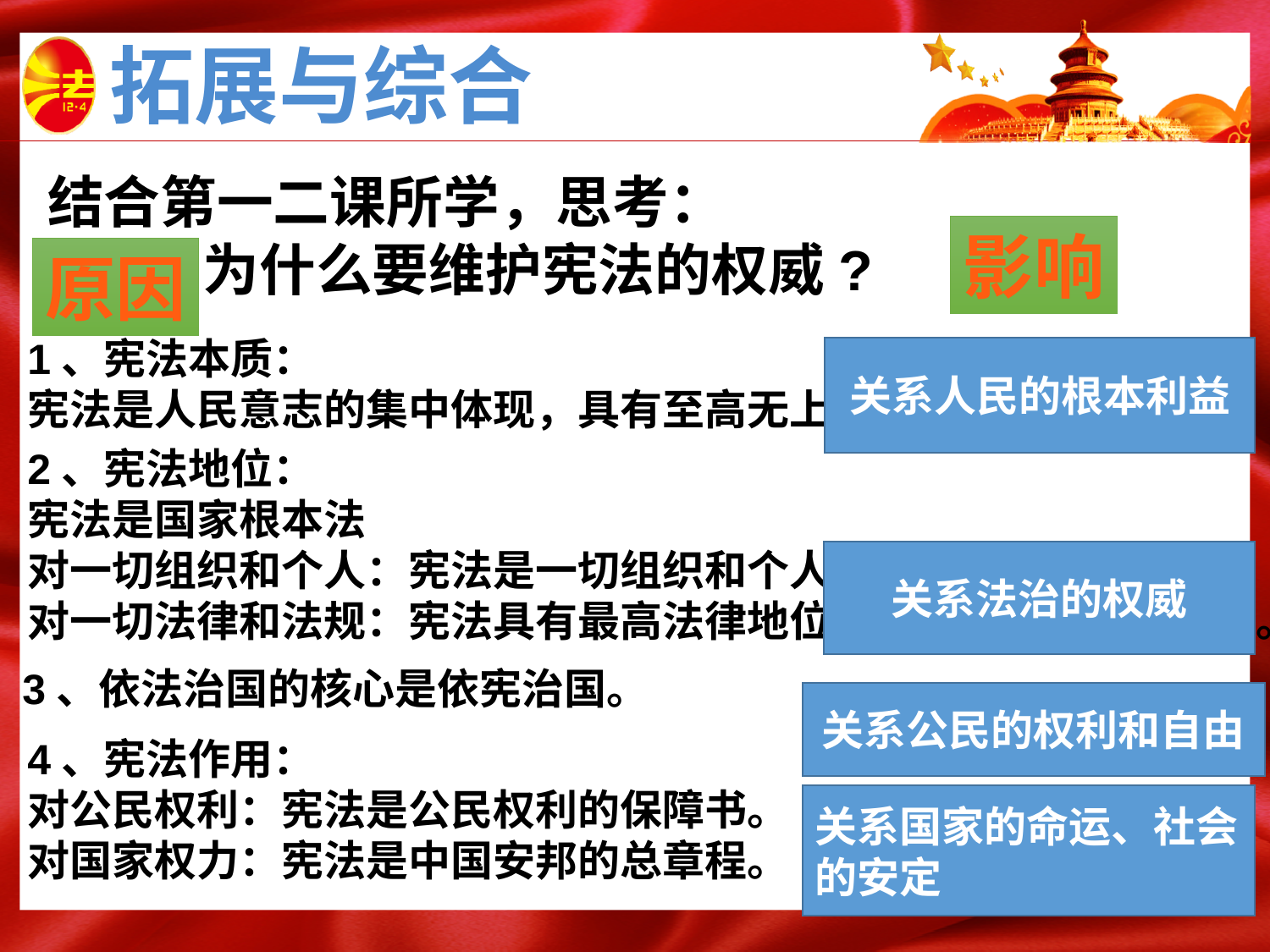

拓展与综合
结合第一二课所学，思考：
           为什么要维护宪法的权威?
影响
原因
1、宪法本质：
宪法是人民意志的集中体现，具有至高无上的权威。
关系人民的根本利益
2、宪法地位：
宪法是国家根本法
对一切组织和个人：宪法是一切组织和个人根本活动准则
对一切法律和法规：宪法具有最高法律地位、法律权威和法律效力。
关系法治的权威
3、依法治国的核心是依宪治国。
关系公民的权利和自由
4、宪法作用：
对公民权利：宪法是公民权利的保障书。
对国家权力：宪法是中国安邦的总章程。
关系国家的命运、社会的安定